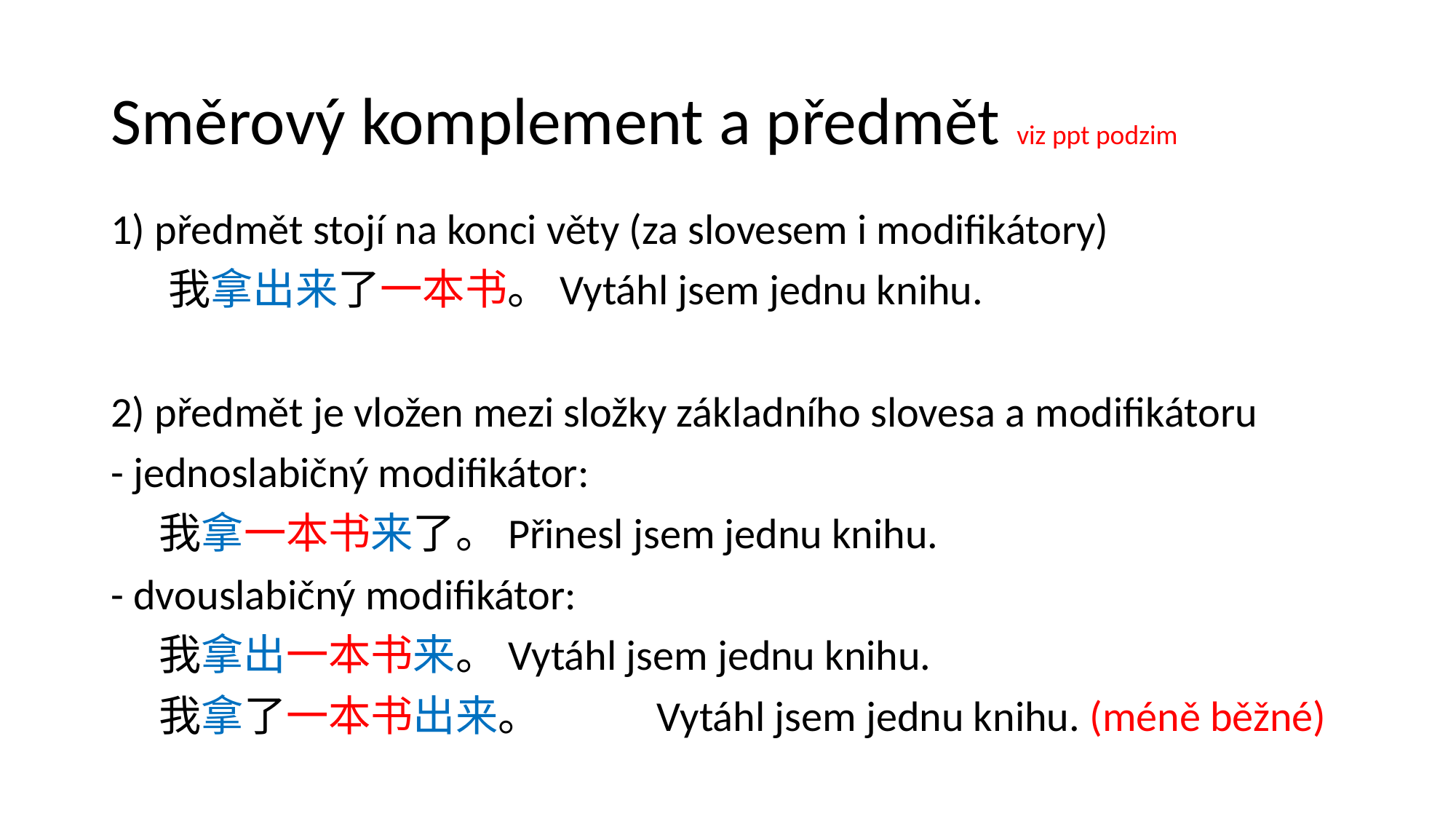

# Směrový komplement a předmět viz ppt podzim
1) předmět stojí na konci věty (za slovesem i modifikátory)
     我拿出来了一本书。Vytáhl jsem jednu knihu.

2) předmět je vložen mezi složky základního slovesa a modifikátoru
- jednoslabičný modifikátor:
    我拿一本书来了。Přinesl jsem jednu knihu.
- dvouslabičný modifikátor:
    我拿出一本书来。Vytáhl jsem jednu knihu.
    我拿了一本书出来。 	Vytáhl jsem jednu knihu. (méně běžné)